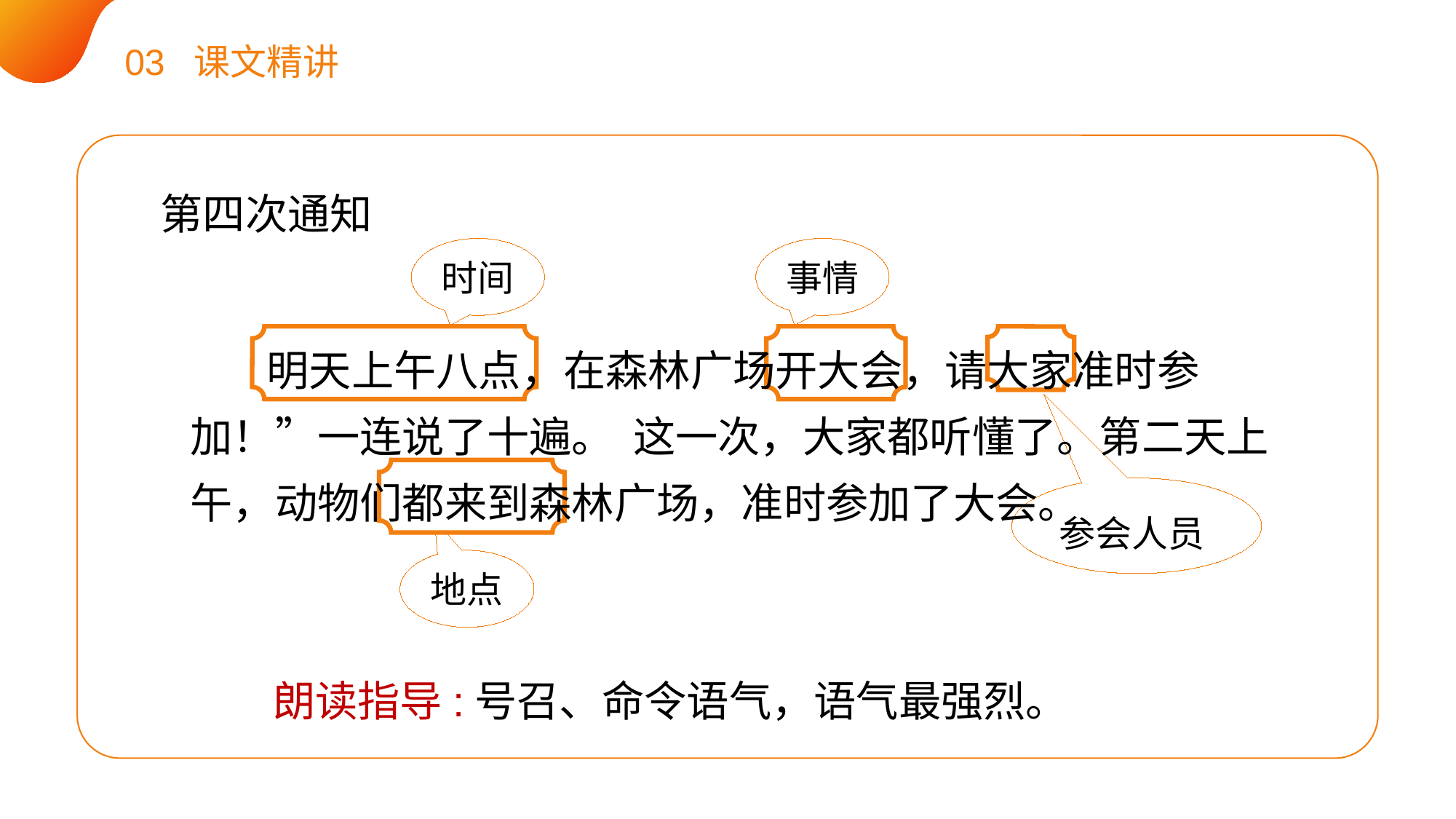

03  课文精讲
第四次通知
时间
事情
       明天上午八点，在森林广场开大会，请大家准时参加！”一连说了十遍。  这一次，大家都听懂了。第二天上午，动物们都来到森林广场，准时参加了大会。

参会人员
地点
朗读指导:号召、命令语气，语气最强烈。